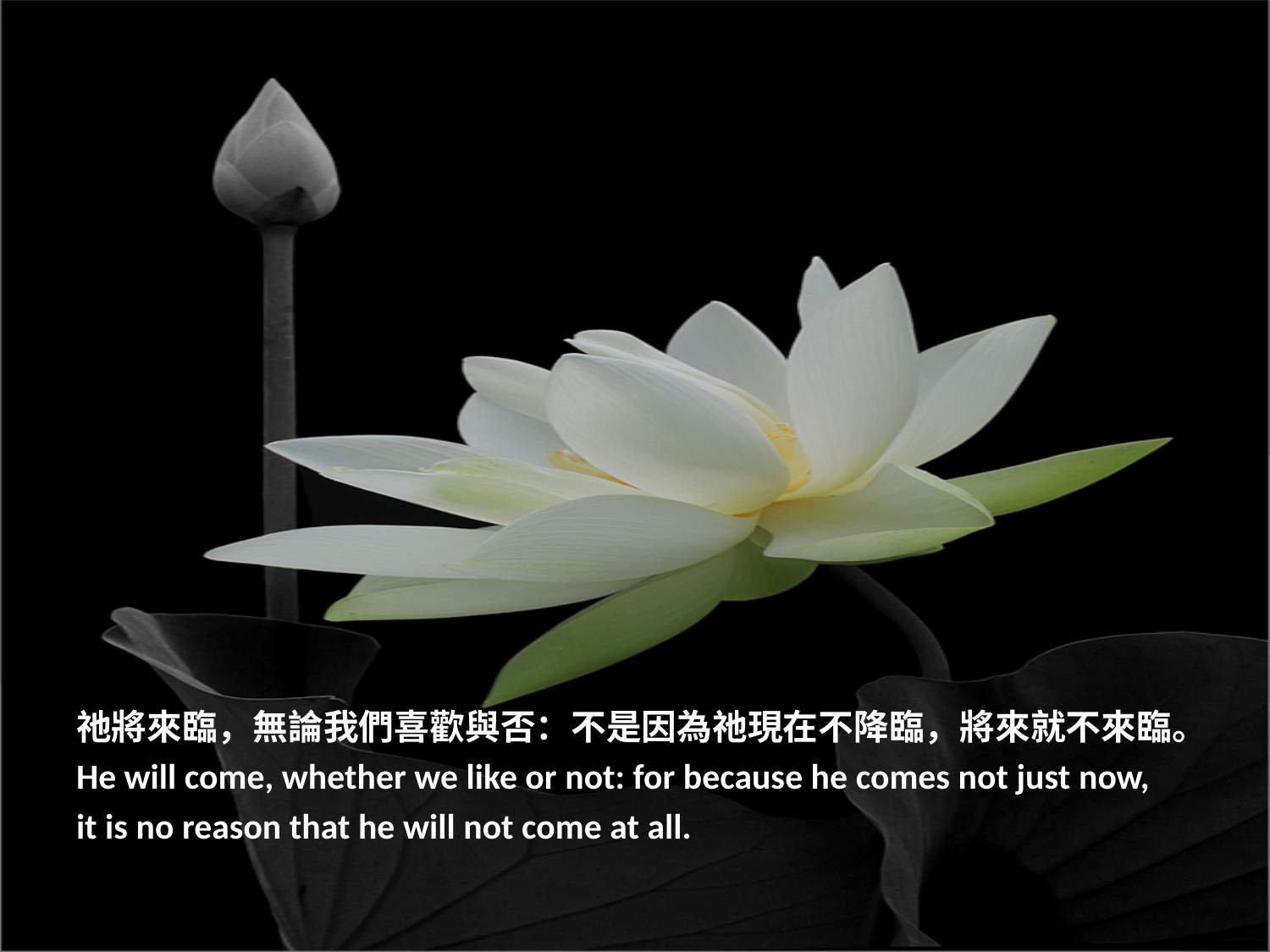

祂將來臨，無論我們喜歡與否：不是因為祂現在不降臨，將來就不來臨。
He will come, whether we like or not: for because he comes not just now,
it is no reason that he will not come at all.